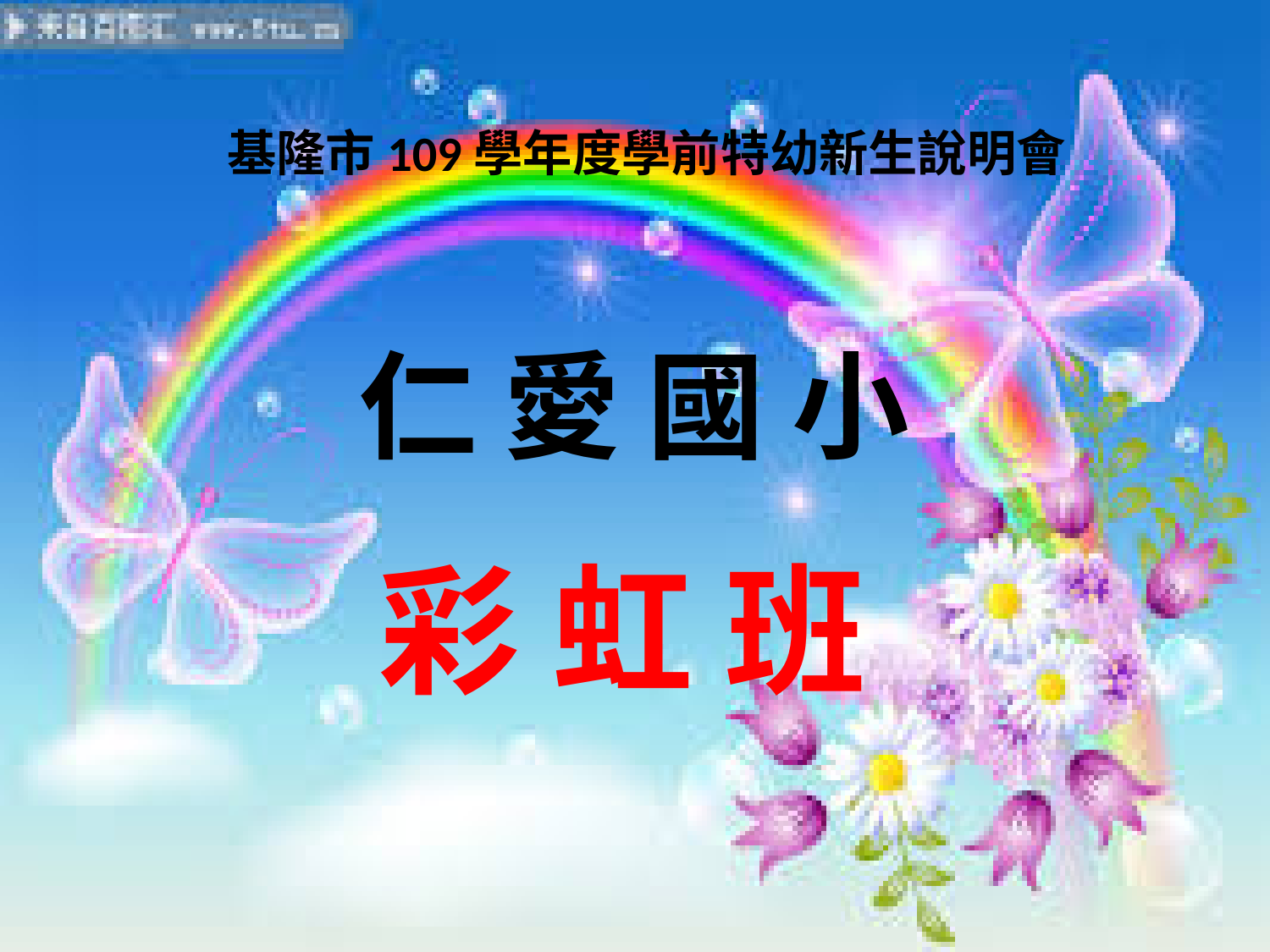

基隆市109學年度學前特幼新生說明會
# 仁 愛 國 小
 彩 虹 班